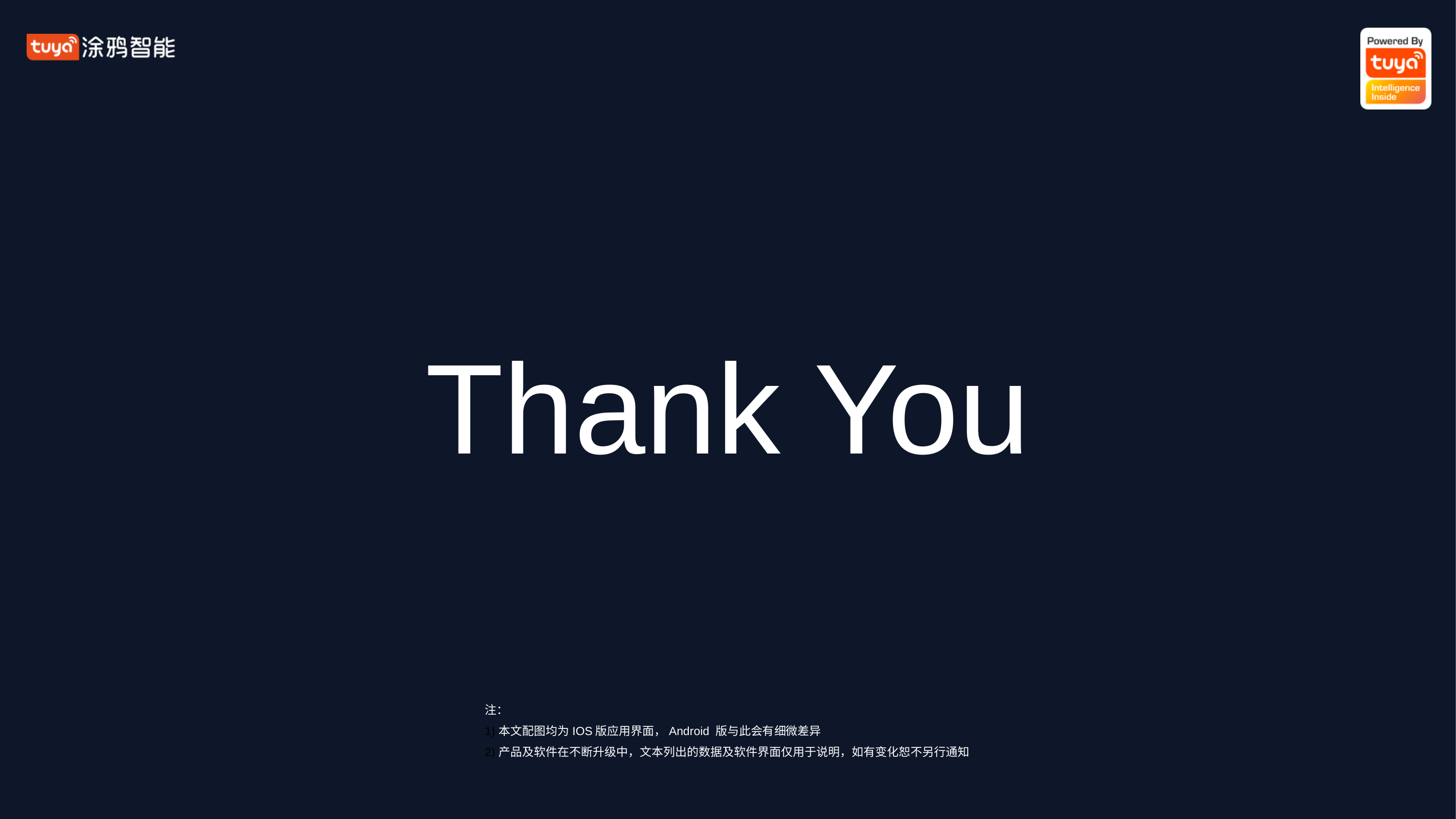

Thank You
注：
本文配图均为IOS版应用界面，Android 版与此会有细微差异
产品及软件在不断升级中，文本列出的数据及软件界面仅用于说明，如有变化恕不另行通知